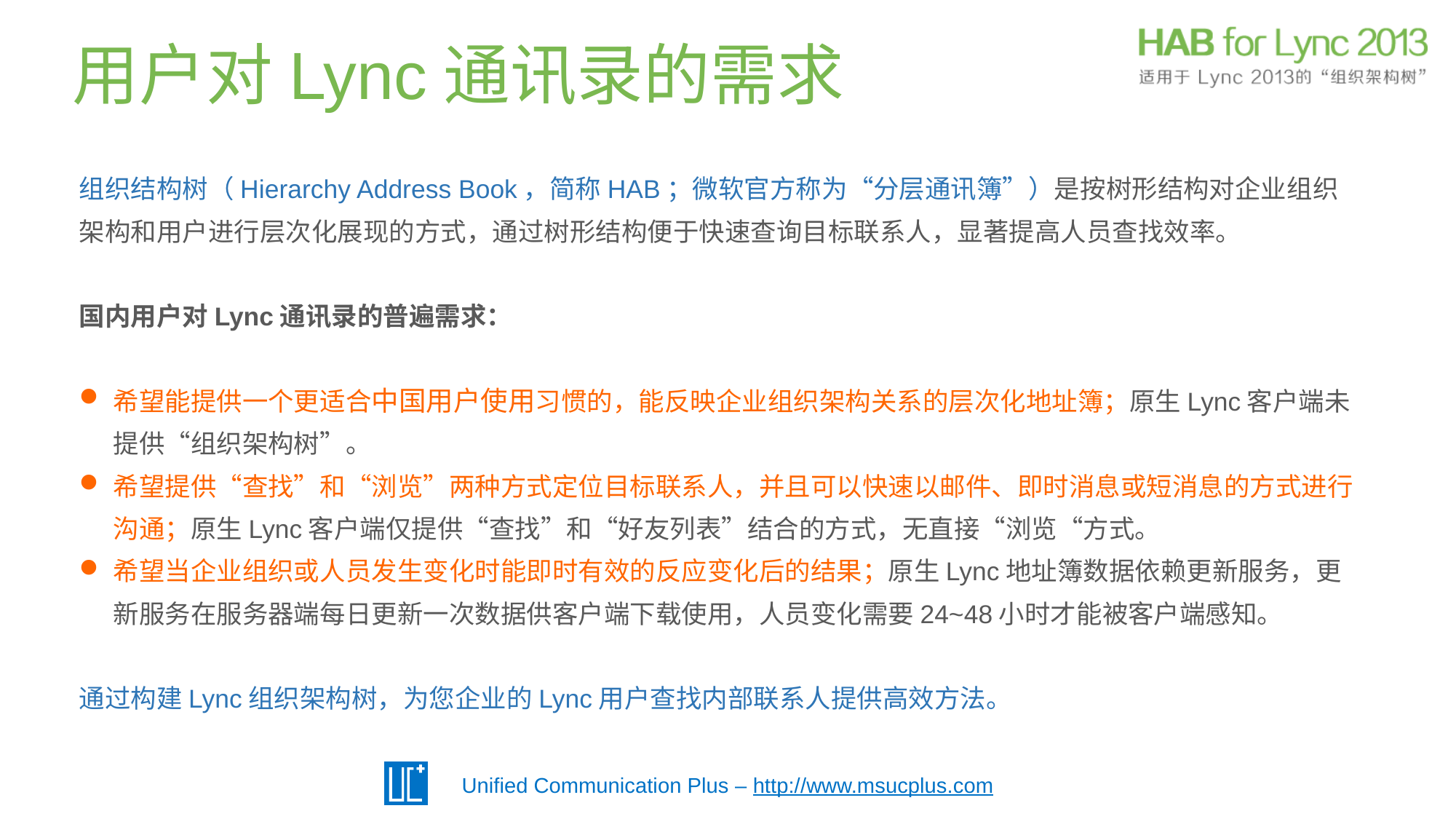

用户对Lync通讯录的需求
组织结构树（Hierarchy Address Book，简称HAB；微软官方称为“分层通讯簿”）是按树形结构对企业组织架构和用户进行层次化展现的方式，通过树形结构便于快速查询目标联系人，显著提高人员查找效率。

国内用户对Lync通讯录的普遍需求：

希望能提供一个更适合中国用户使用习惯的，能反映企业组织架构关系的层次化地址簿；原生Lync客户端未提供“组织架构树”。
希望提供“查找”和“浏览”两种方式定位目标联系人，并且可以快速以邮件、即时消息或短消息的方式进行沟通；原生Lync客户端仅提供“查找”和“好友列表”结合的方式，无直接“浏览“方式。
希望当企业组织或人员发生变化时能即时有效的反应变化后的结果；原生Lync地址簿数据依赖更新服务，更新服务在服务器端每日更新一次数据供客户端下载使用，人员变化需要24~48小时才能被客户端感知。

通过构建Lync组织架构树，为您企业的Lync用户查找内部联系人提供高效方法。